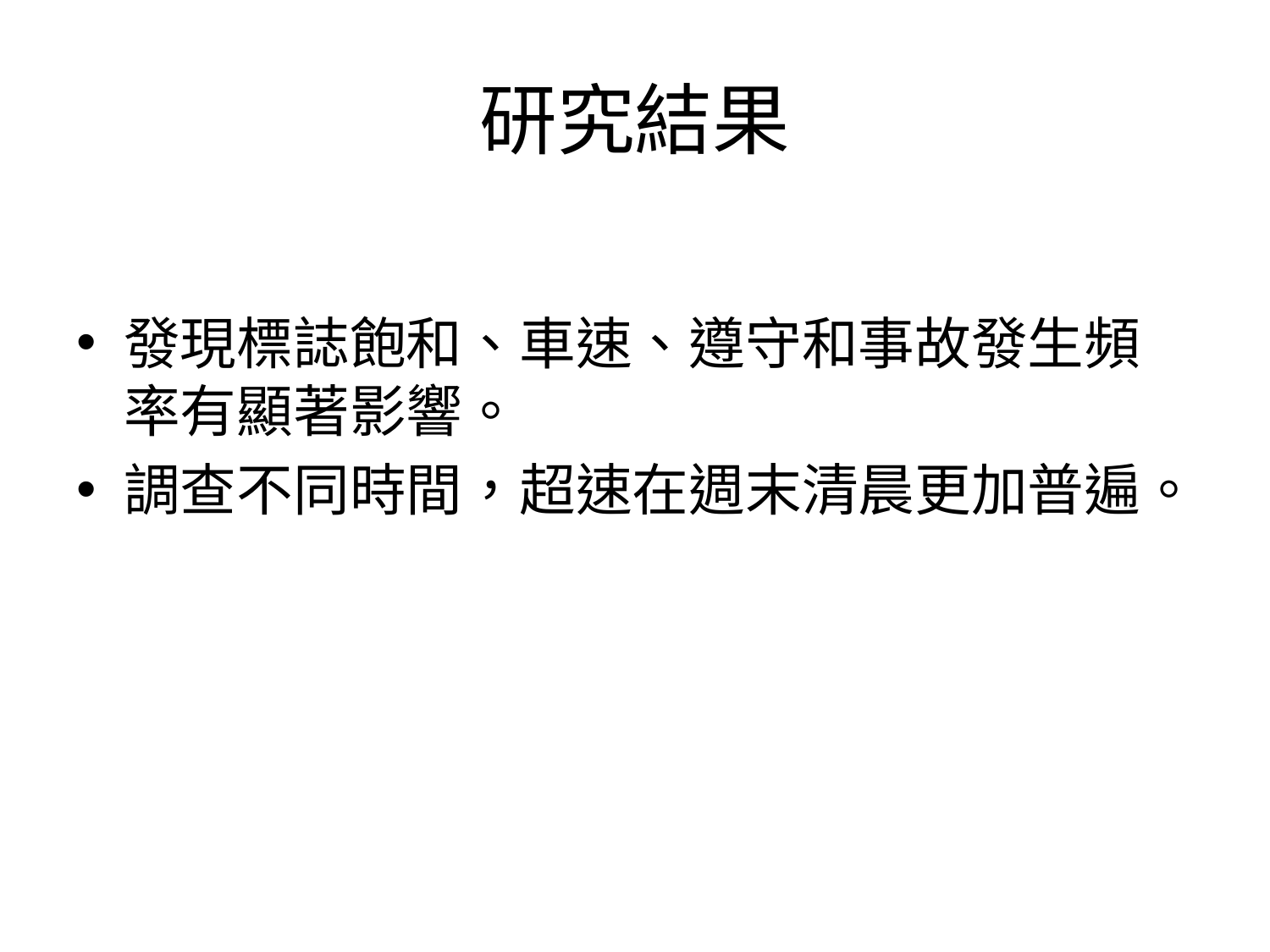

# 研究結果

發現標誌飽和、車速、遵守和事故發生頻率有顯著影響。
調查不同時間，超速在週末清晨更加普遍。